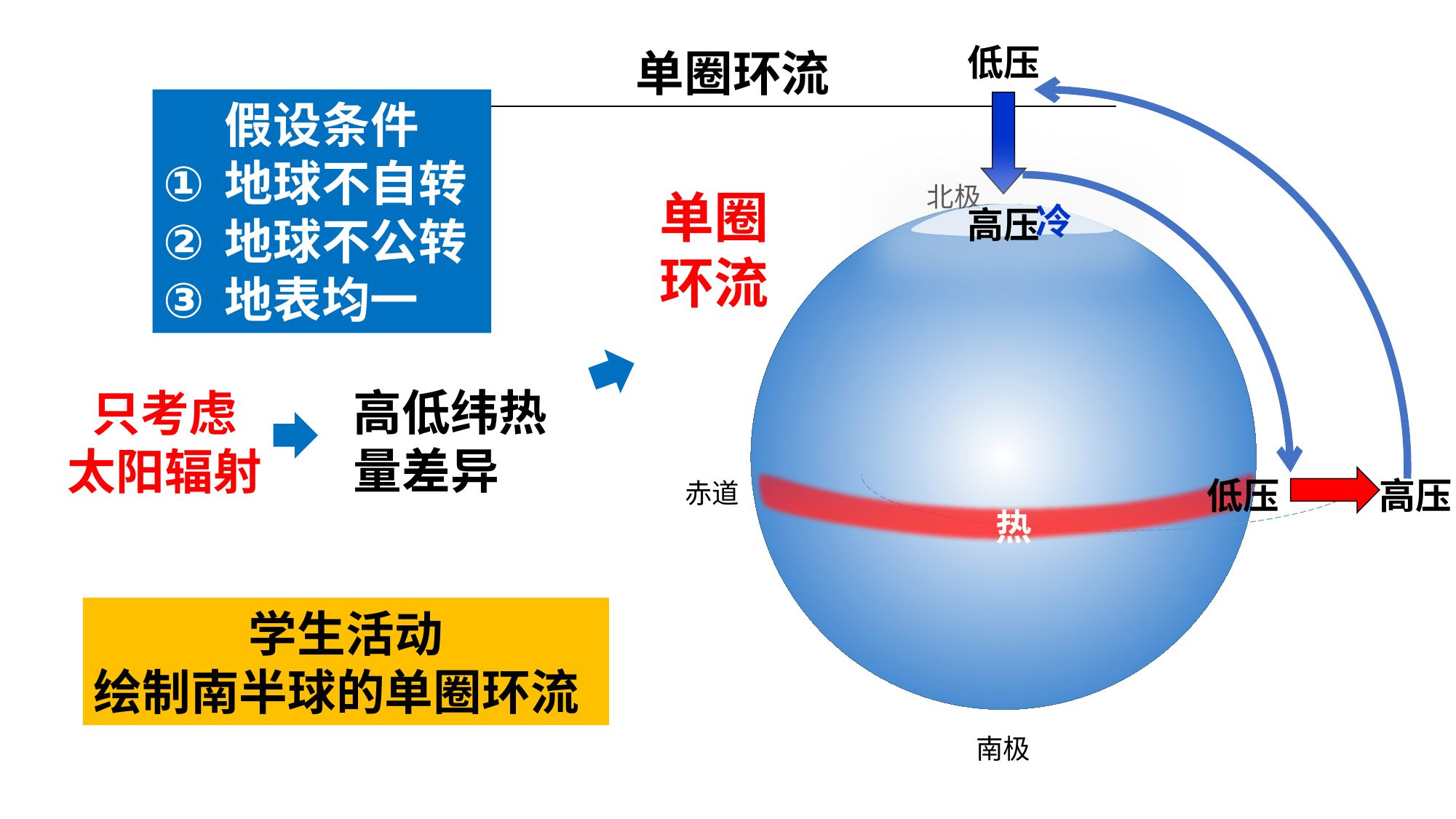

低压
# 单圈环流

北极
赤道
南极
假设条件
地球不自转
地球不公转
地表均一

单圈环流
冷
高压

高低纬热量差异
只考虑
太阳辐射

低压
高压

热
学生活动
绘制南半球的单圈环流